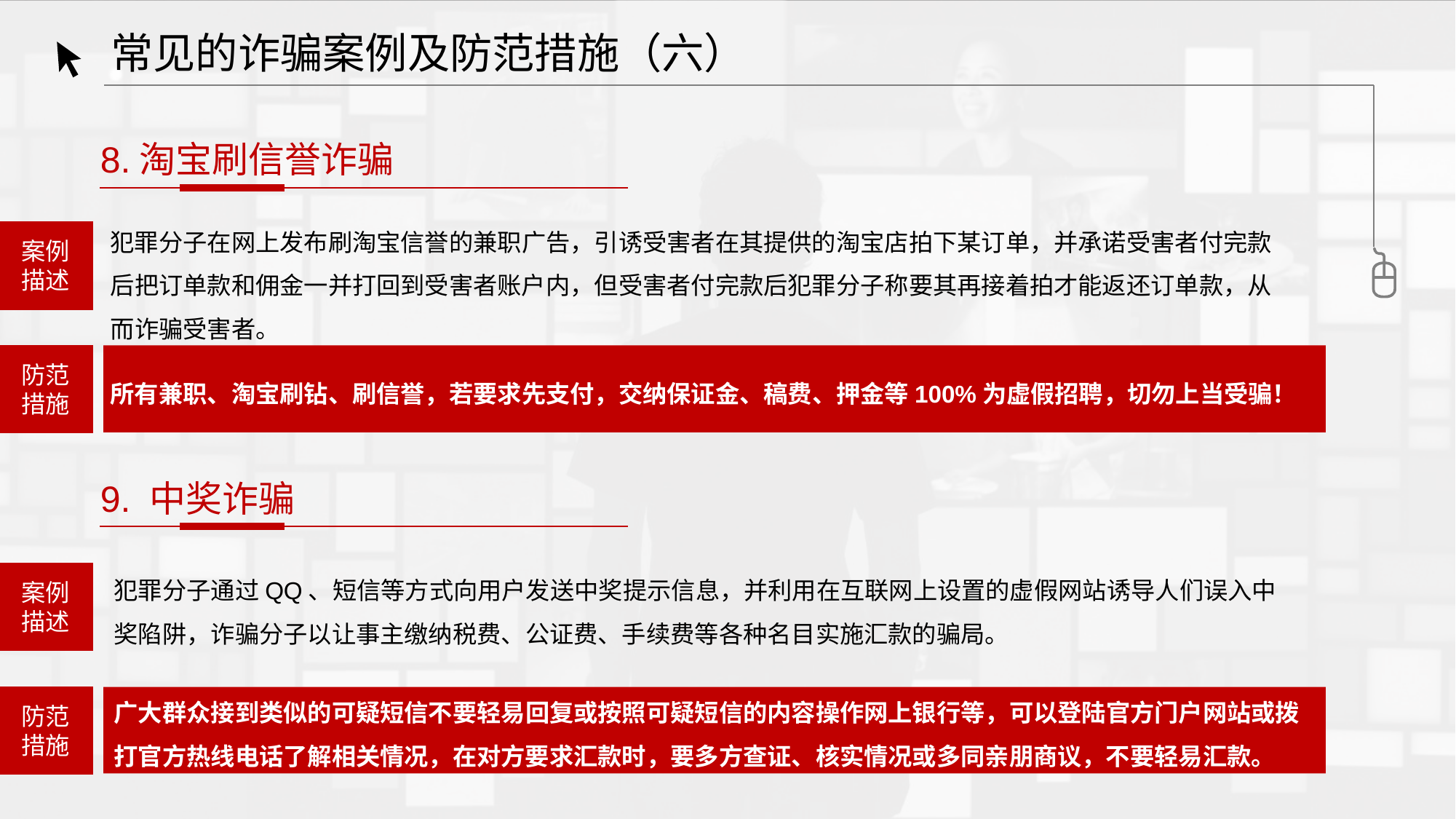

常见的诈骗案例及防范措施（六）
8.淘宝刷信誉诈骗

犯罪分子在网上发布刷淘宝信誉的兼职广告，引诱受害者在其提供的淘宝店拍下某订单，并承诺受害者付完款后把订单款和佣金一并打回到受害者账户内，但受害者付完款后犯罪分子称要其再接着拍才能返还订单款，从而诈骗受害者。

案例
描述

防范
措施
所有兼职、淘宝刷钻、刷信誉，若要求先支付，交纳保证金、稿费、押金等100%为虚假招聘，切勿上当受骗！
9. 中奖诈骗

犯罪分子通过QQ、短信等方式向用户发送中奖提示信息，并利用在互联网上设置的虚假网站诱导人们误入中奖陷阱，诈骗分子以让事主缴纳税费、公证费、手续费等各种名目实施汇款的骗局。

案例
描述
广大群众接到类似的可疑短信不要轻易回复或按照可疑短信的内容操作网上银行等，可以登陆官方门户网站或拨打官方热线电话了解相关情况，在对方要求汇款时，要多方查证、核实情况或多同亲朋商议，不要轻易汇款。

防范
措施